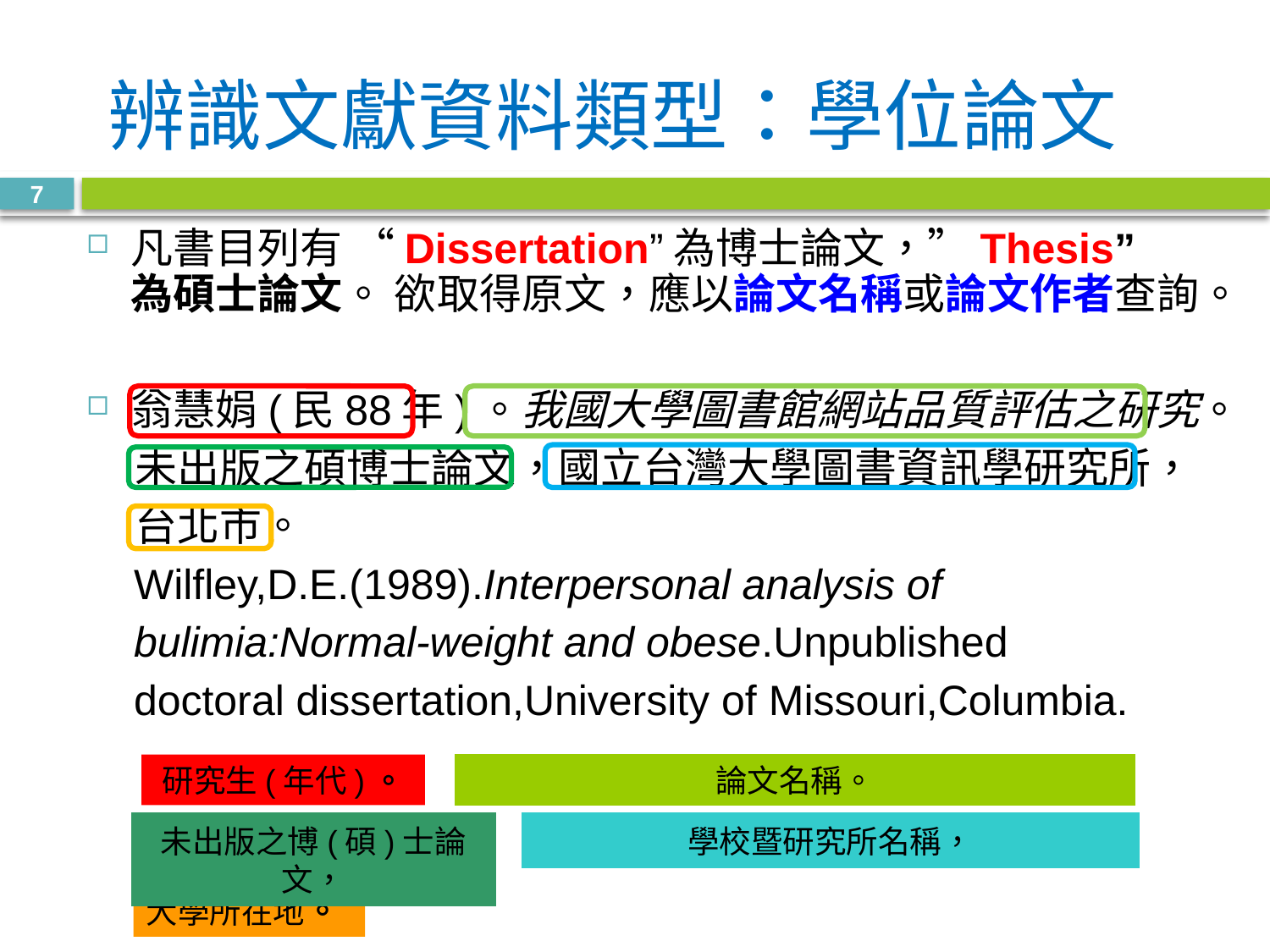

辨識文獻資料類型：學位論文
7
凡書目列有 “Dissertation”為博士論文，”Thesis”    為碩士論文。 欲取得原文，應以論文名稱或論文作者查詢。

翁慧娟(民88年)。我國大學圖書館網站品質評估之研究。
    未出版之碩博士論文，國立台灣大學圖書資訊學研究所，
    台北市。
    Wilfley,D.E.(1989).Interpersonal analysis of
    bulimia:Normal-weight and obese.Unpublished
    doctoral dissertation,University of Missouri,Columbia.

研究生(年代)。
論文名稱。
未出版之博(碩)士論文，
學校暨研究所名稱，
大學所在地。